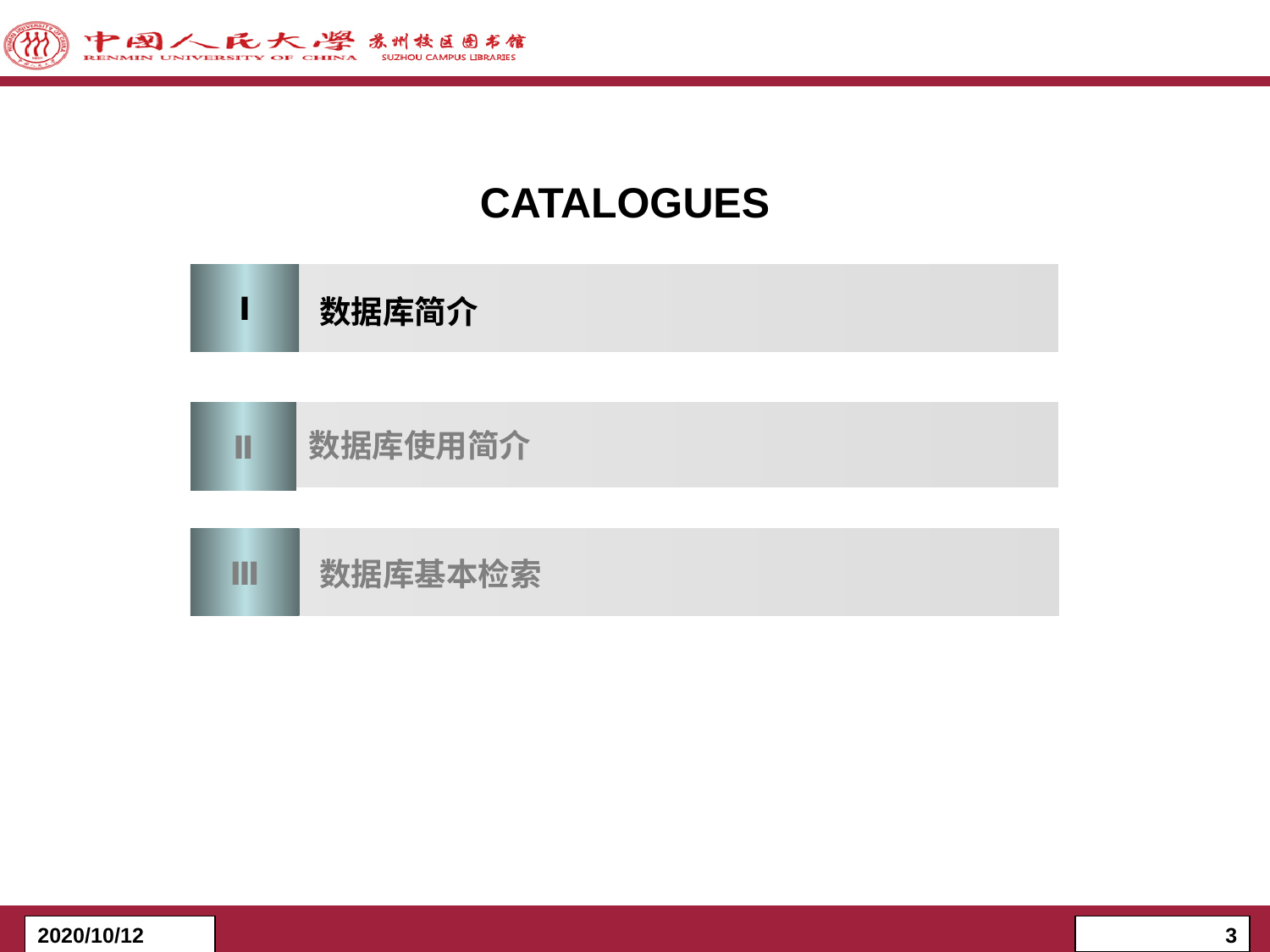

CATALOGUES
Ⅰ

数据库简介
Ⅱ
数据库使用简介
Ⅲ

数据库基本检索
2020/10/12
3